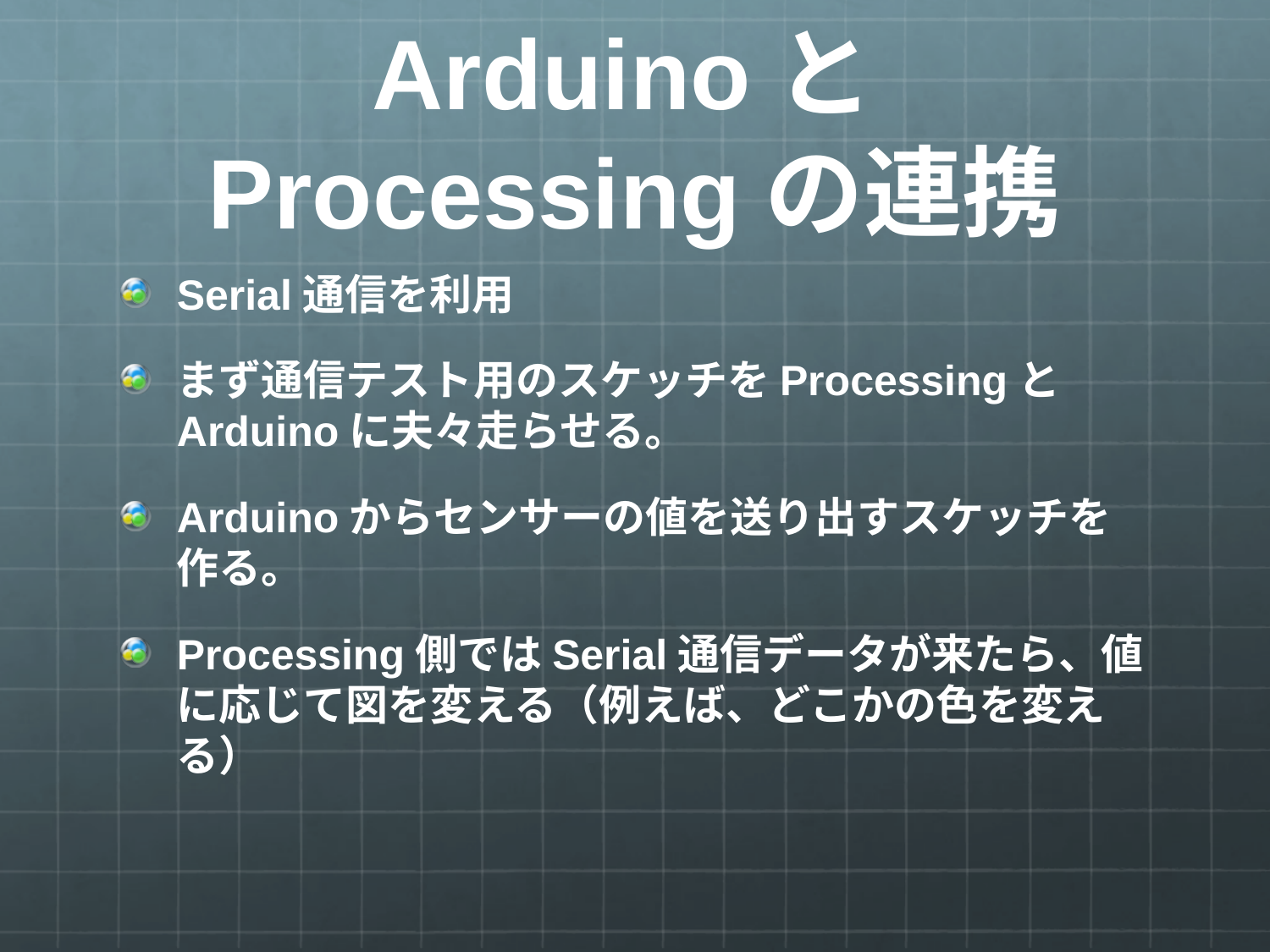

# ArduinoとProcessingの連携
Serial通信を利用
まず通信テスト用のスケッチをProcessingとArduinoに夫々走らせる。
Arduinoからセンサーの値を送り出すスケッチを作る。
Processing側ではSerial通信データが来たら、値に応じて図を変える（例えば、どこかの色を変える）